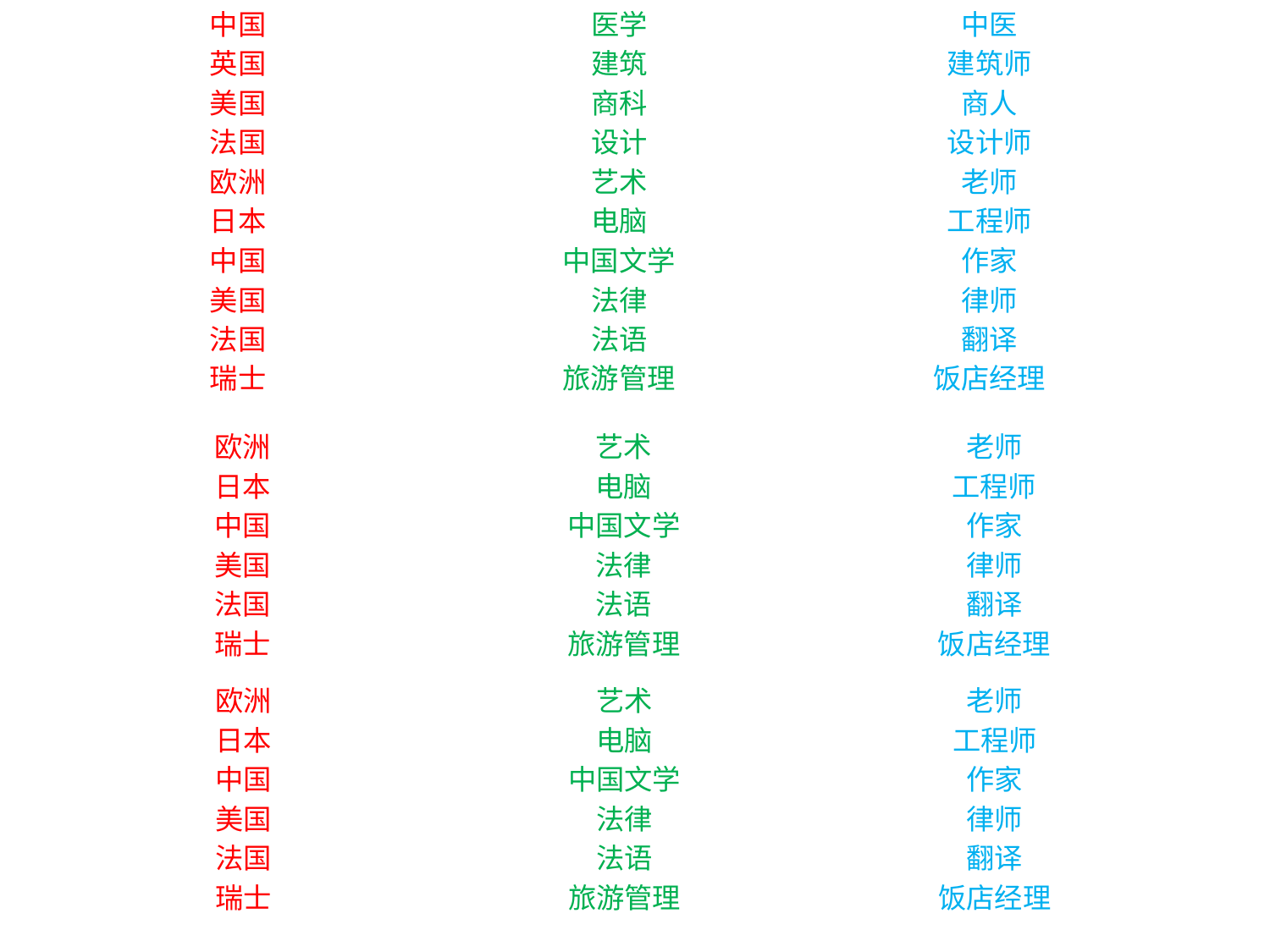

中国
英国
美国
法国
欧洲
日本
中国
美国
法国
瑞士

医学
建筑
商科
设计
艺术
电脑
中国文学
法律
法语
旅游管理

中医
建筑师
商人
设计师
老师
工程师
作家
律师
翻译
饭店经理
欧洲
日本
中国
美国
法国
瑞士

艺术
电脑
中国文学
法律
法语
旅游管理

老师
工程师
作家
律师
翻译
饭店经理
欧洲
日本
中国
美国
法国
瑞士

艺术
电脑
中国文学
法律
法语
旅游管理

老师
工程师
作家
律师
翻译
饭店经理